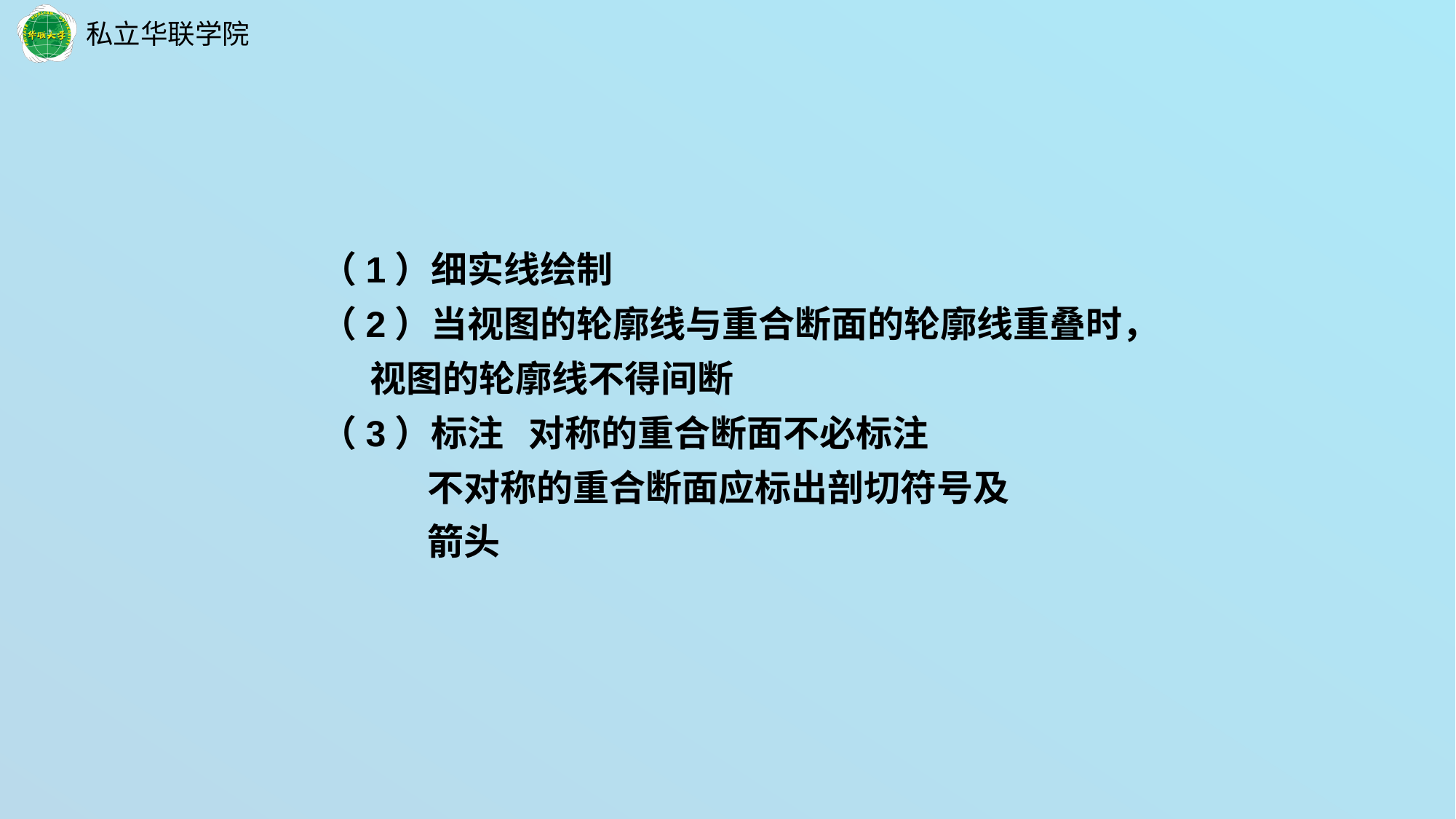

（1）细实线绘制
（2）当视图的轮廓线与重合断面的轮廓线重叠时，
     视图的轮廓线不得间断
（3）标注   对称的重合断面不必标注
            不对称的重合断面应标出剖切符号及
            箭头